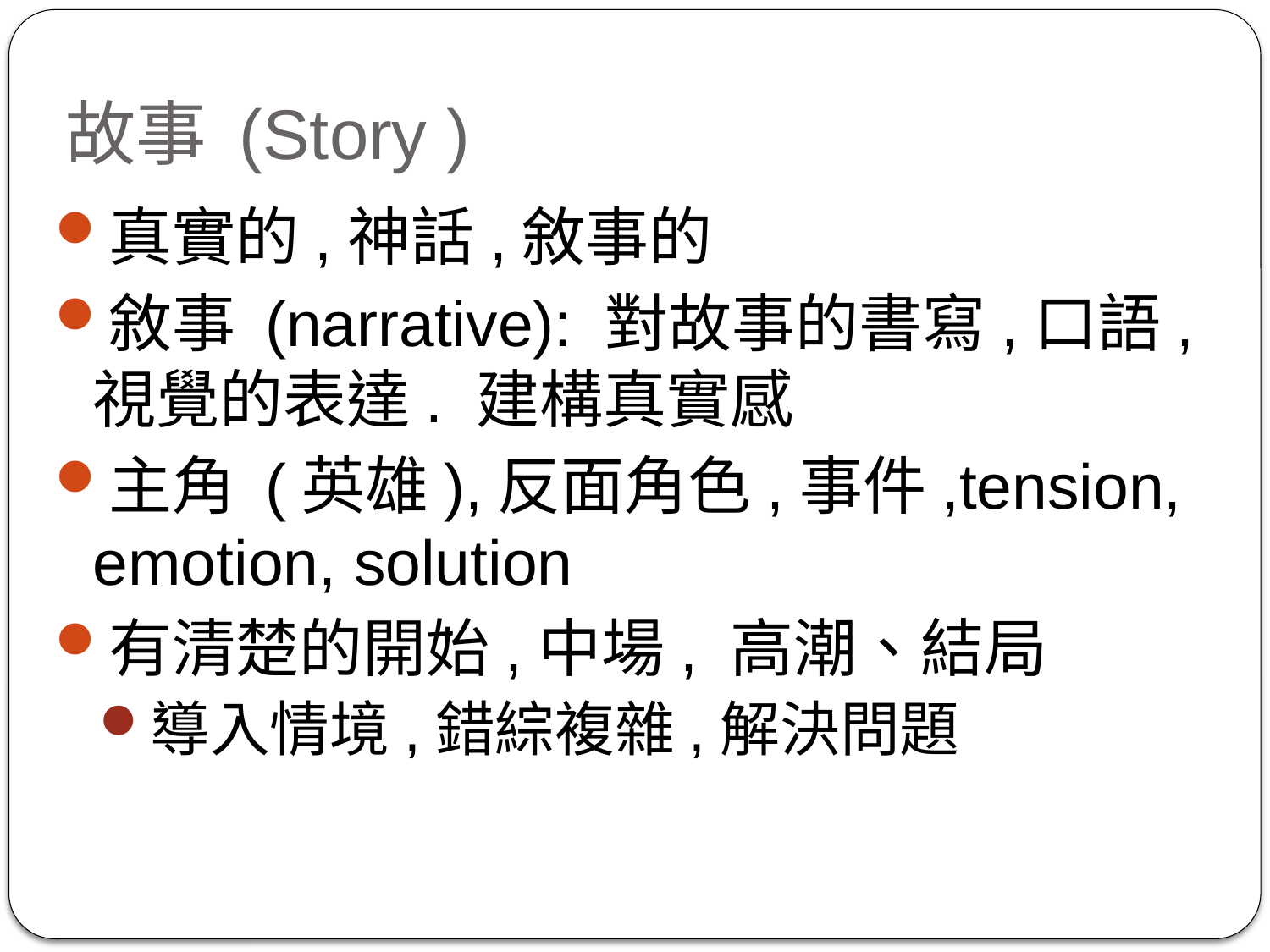

故事 (Story )
真實的,神話,敘事的
敘事 (narrative): 對故事的書寫,口語,視覺的表達. 建構真實感
主角 (英雄),反面角色,事件,tension, emotion, solution
有清楚的開始,中場, 高潮、結局
導入情境,錯綜複雜,解決問題